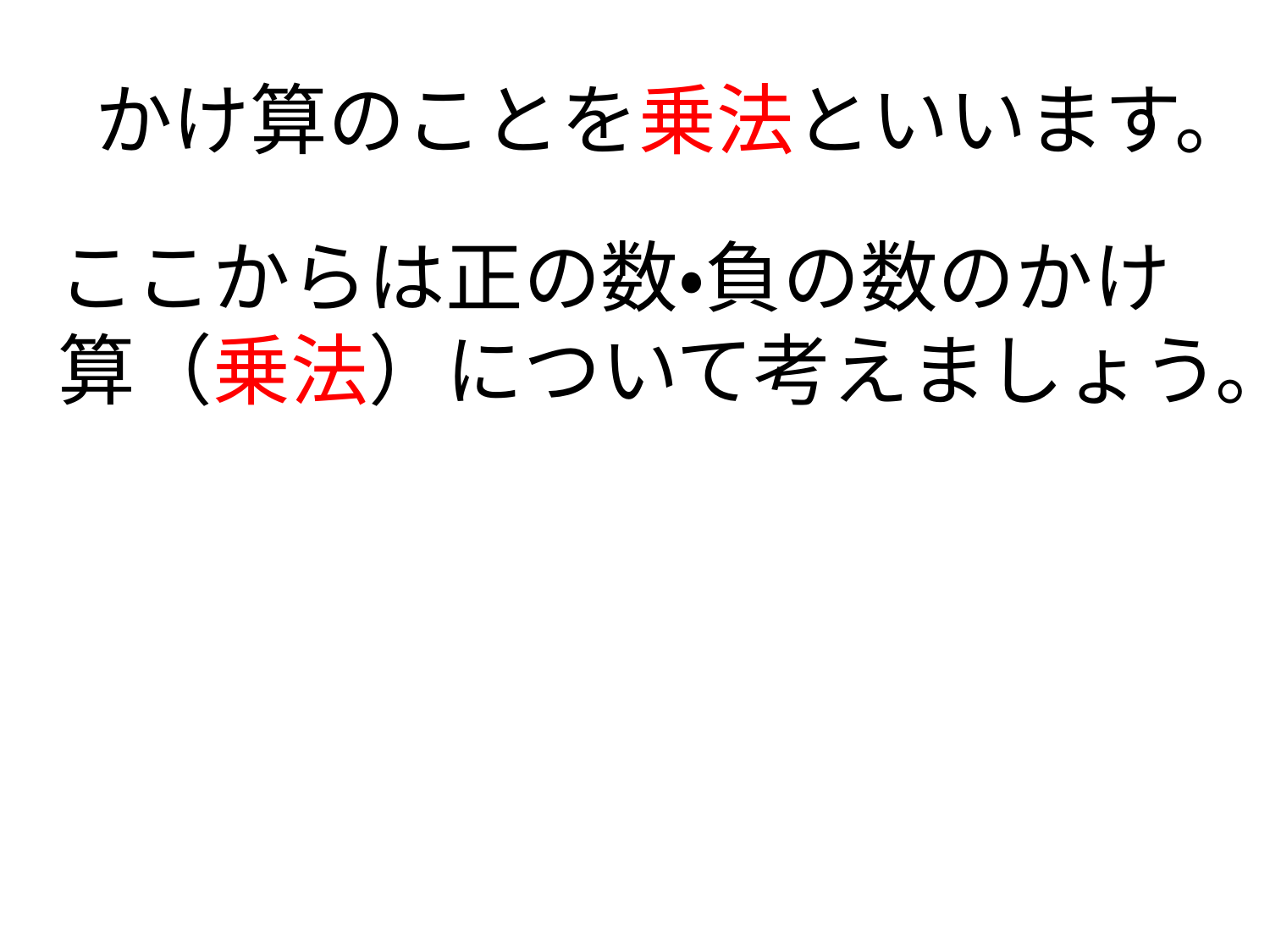

# かけ算のことを乗法といいます。
ここからは正の数・負の数のかけ算（乗法）について考えましょう。